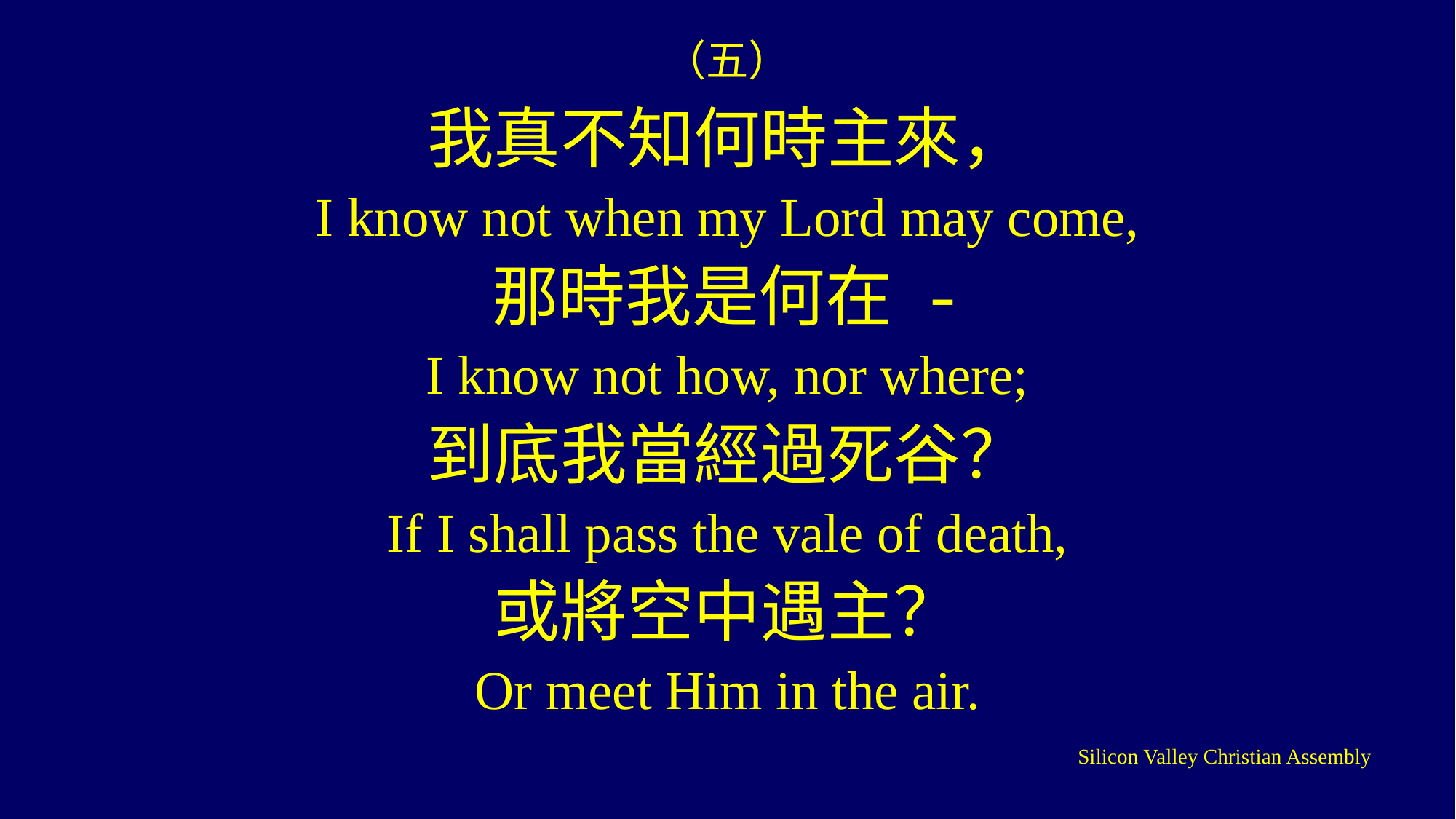

（五）
我真不知何時主來，
I know not when my Lord may come,
那時我是何在 -
I know not how, nor where;
到底我當經過死谷？
If I shall pass the vale of death,
或將空中遇主？
Or meet Him in the air.
Silicon Valley Christian Assembly